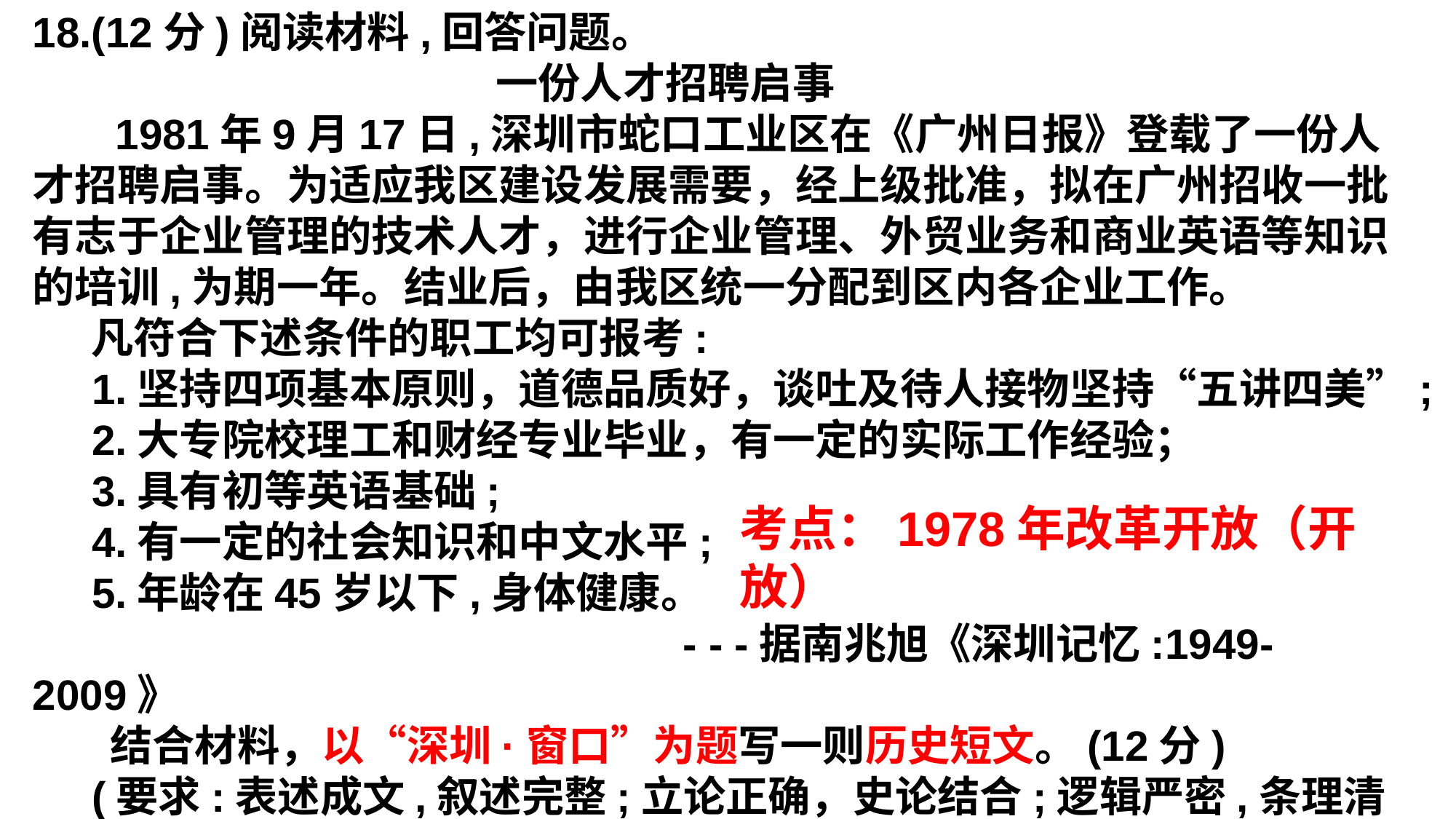

18.(12分)阅读材料,回答问题。
                                               一份人才招聘启事
       1981年9月17日,深圳市蛇口工业区在《广州日报》登载了一份人才招聘启事。为适应我区建设发展需要，经上级批准，拟在广州招收一批有志于企业管理的技术人才，进行企业管理、外贸业务和商业英语等知识的培训,为期一年。结业后，由我区统一分配到区内各企业工作。
     凡符合下述条件的职工均可报考:
     1.坚持四项基本原则，道德品质好，谈吐及待人接物坚持“五讲四美”;
     2.大专院校理工和财经专业毕业，有一定的实际工作经验；
     3.具有初等英语基础;
     4.有一定的社会知识和中文水平;
     5.年龄在45岁以下,身体健康。
                                                       - - -据南兆旭《深圳记忆:1949-2009》
       结合材料，以“深圳·窗口”为题写一则历史短文。(12分)
     (要求:表述成文,叙述完整;立论正确，史论结合;逻辑严密,条理清晰。)
考点：1978年改革开放（开放）